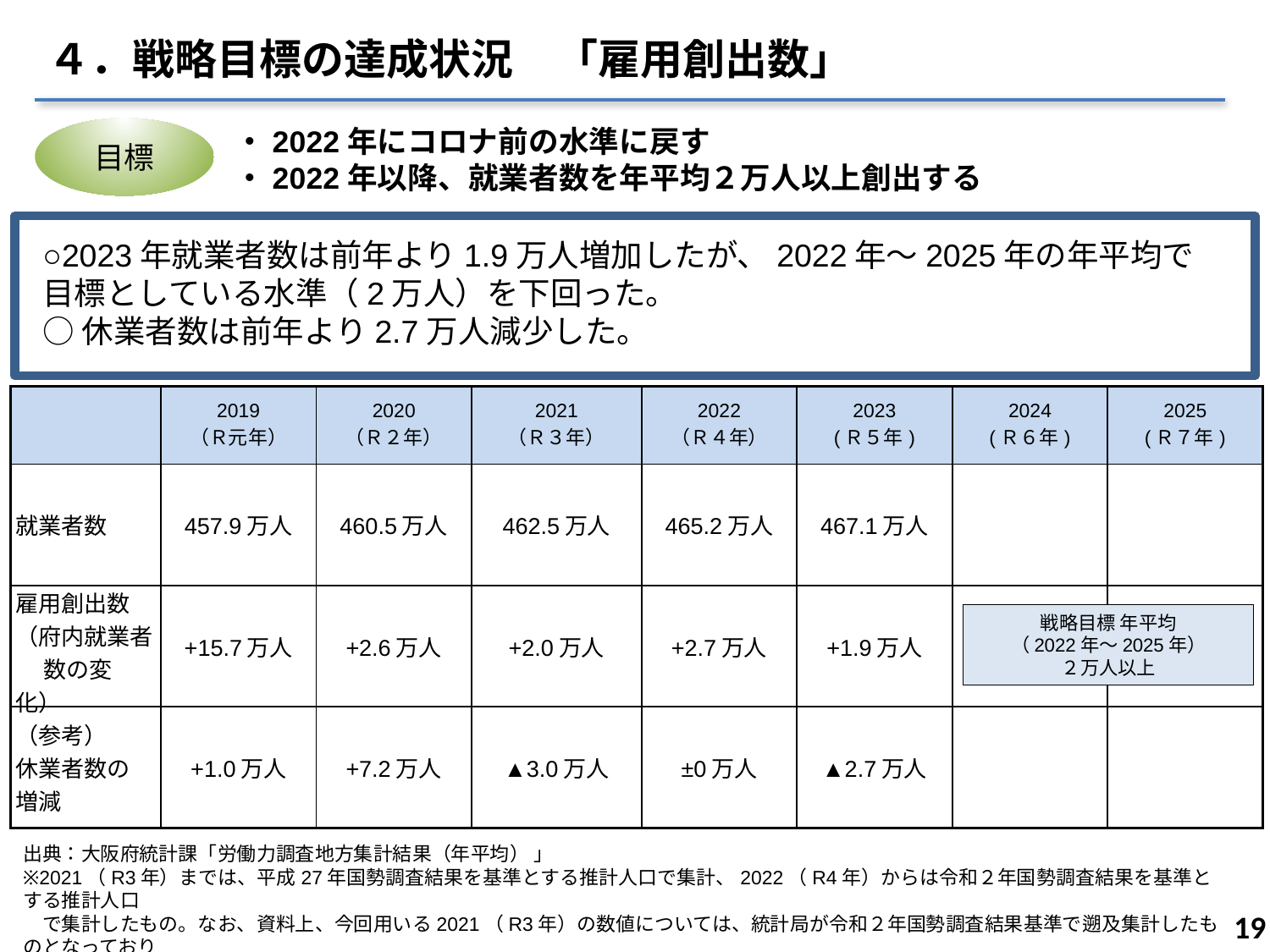

４．戦略目標の達成状況　「雇用創出数」
・2022年にコロナ前の水準に戻す
・2022年以降、就業者数を年平均２万人以上創出する

目標

○2023年就業者数は前年より1.9万人増加したが、2022年～2025年の年平均で目標としている水準（2万人）を下回った。
○休業者数は前年より2.7万人減少した。
|  | 2019 （Ｒ元年） | 2020 （Ｒ２年） | 2021 （Ｒ３年） | 2022 （Ｒ４年） | 2023 (Ｒ５年) | 2024 (Ｒ６年) | 2025 (Ｒ７年) |
| --- | --- | --- | --- | --- | --- | --- | --- |
| 就業者数 | 457.9万人 | 460.5万人 | 462.5万人 | 465.2万人 | 467.1万人 |  |  |
| 雇用創出数 （府内就業者 　 数の変化） | +15.7万人 | +2.6万人 | +2.0万人 | +2.7万人 | +1.9万人 |  |  |
| （参考） 休業者数の 増減 | +1.0万人 | +7.2万人 | ▲3.0万人 | ±0万人 | ▲2.7万人 |  |  |
戦略目標 年平均
（2022年〜2025年）
２万人以上
出典：大阪府統計課「労働力調査地方集計結果（年平均） 」
※2021（R3年）までは、平成27年国勢調査結果を基準とする推計人口で集計、2022（R4年）からは令和２年国勢調査結果を基準とする推計人口
　で集計したもの。なお、資料上、今回用いる2021（R3年）の数値については、統計局が令和２年国勢調査結果基準で遡及集計したものとなっており
　（2022年と前年比較するため）令和３年度に公表した数値とは異なります。
19